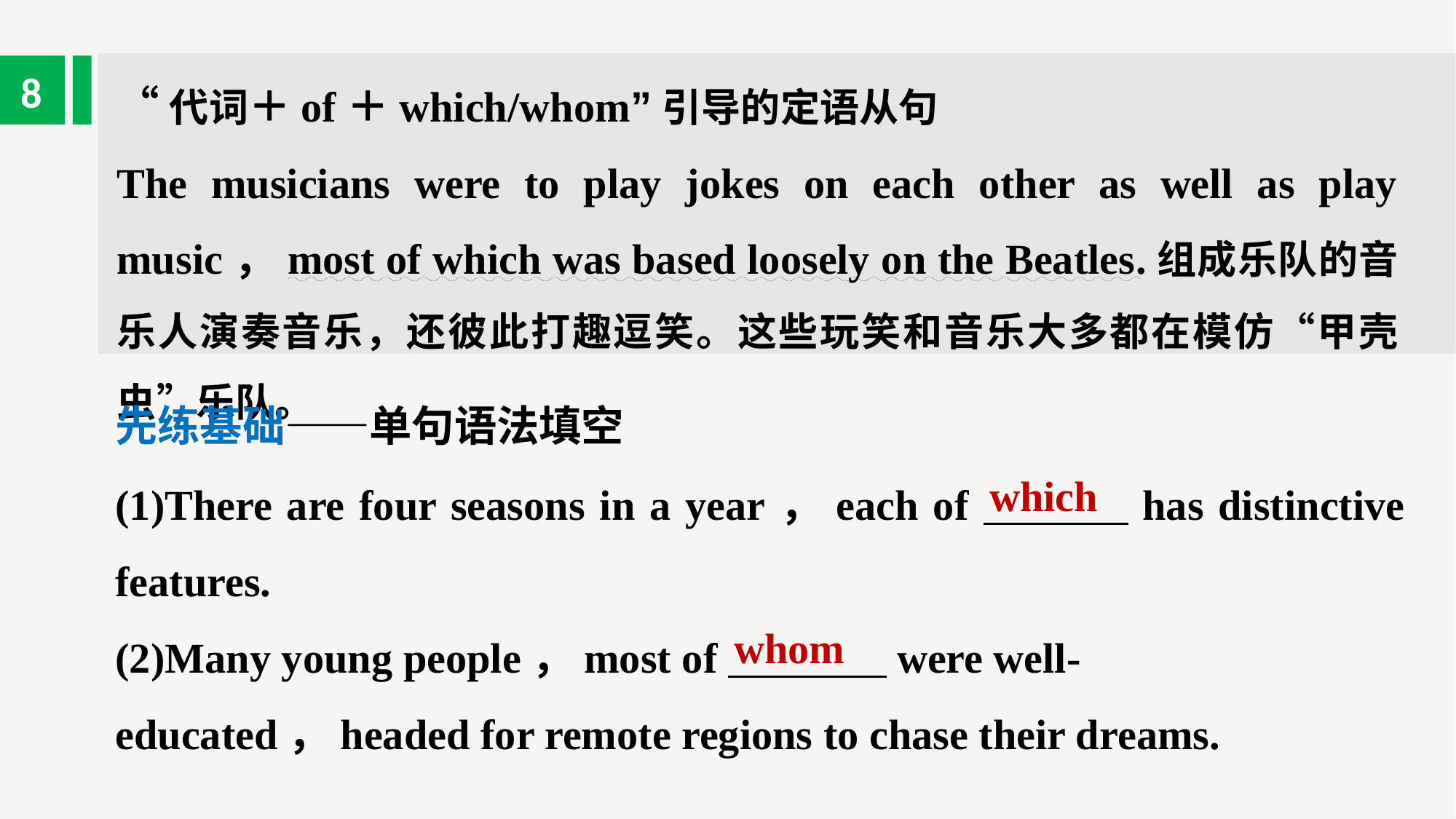

“代词＋of＋which/whom”引导的定语从句
The musicians were to play jokes on each other as well as play music，most of which was based loosely on the Beatles.组成乐队的音乐人演奏音乐，还彼此打趣逗笑。这些玩笑和音乐大多都在模仿“甲壳虫”乐队。

8
先练基础——单句语法填空
(1)There are four seasons in a year，each of            has distinctive features.
(2)Many young people，most of                 were well-educated，headed for remote regions to chase their dreams.
which
whom